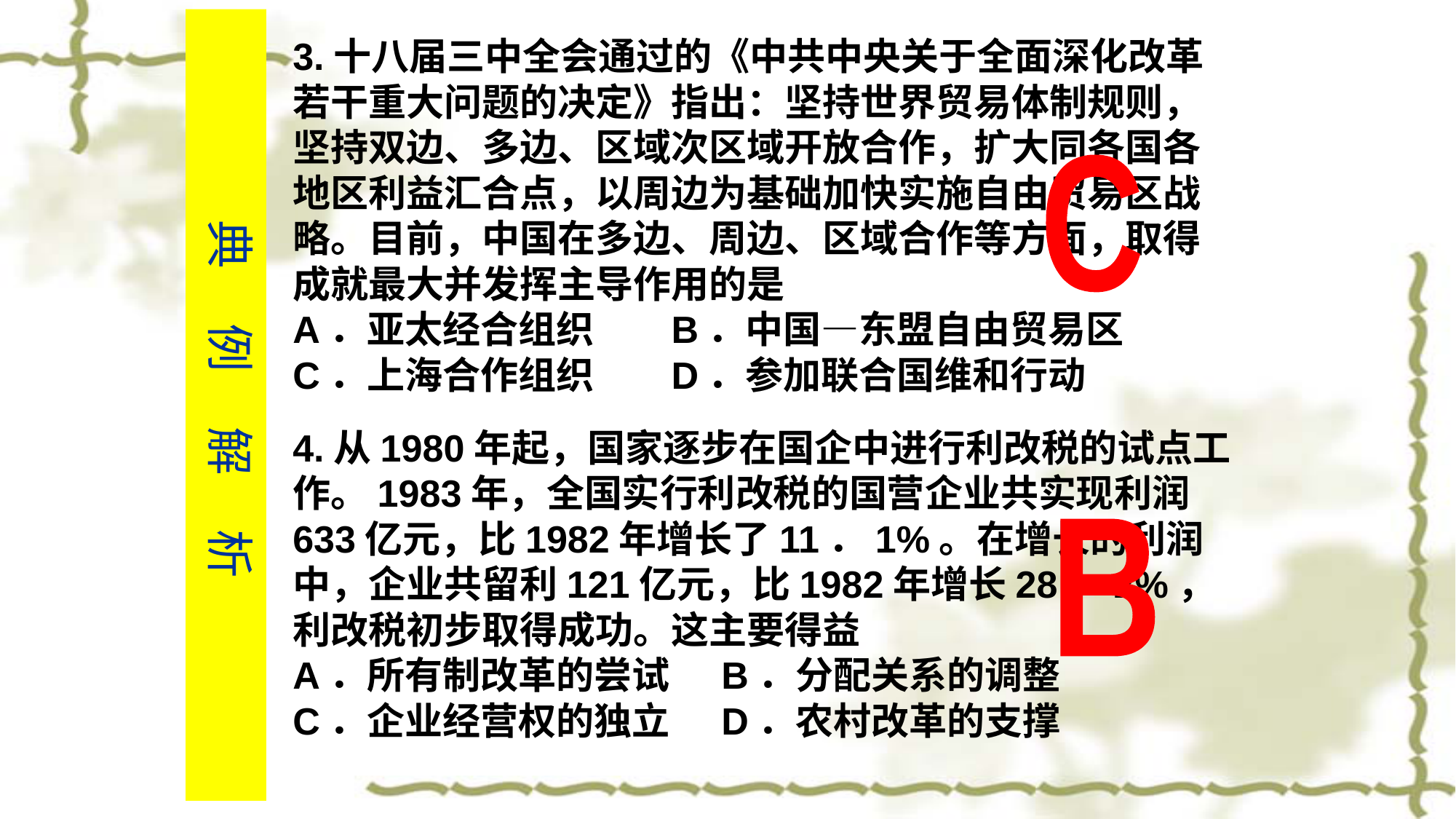

典     例     解     析
3.十八届三中全会通过的《中共中央关于全面深化改革若干重大问题的决定》指出：坚持世界贸易体制规则，坚持双边、多边、区域次区域开放合作，扩大同各国各地区利益汇合点，以周边为基础加快实施自由贸易区战略。目前，中国在多边、周边、区域合作等方面，取得成就最大并发挥主导作用的是
A．亚太经合组织        B．中国—东盟自由贸易区
C．上海合作组织        D．参加联合国维和行动
C
4.从1980年起，国家逐步在国企中进行利改税的试点工作。1983年，全国实行利改税的国营企业共实现利润633亿元，比1982年增长了11．1%。在增长的利润中，企业共留利121亿元，比1982年增长28．2%，利改税初步取得成功。这主要得益
A．所有制改革的尝试     B．分配关系的调整
C．企业经营权的独立     D．农村改革的支撑
B